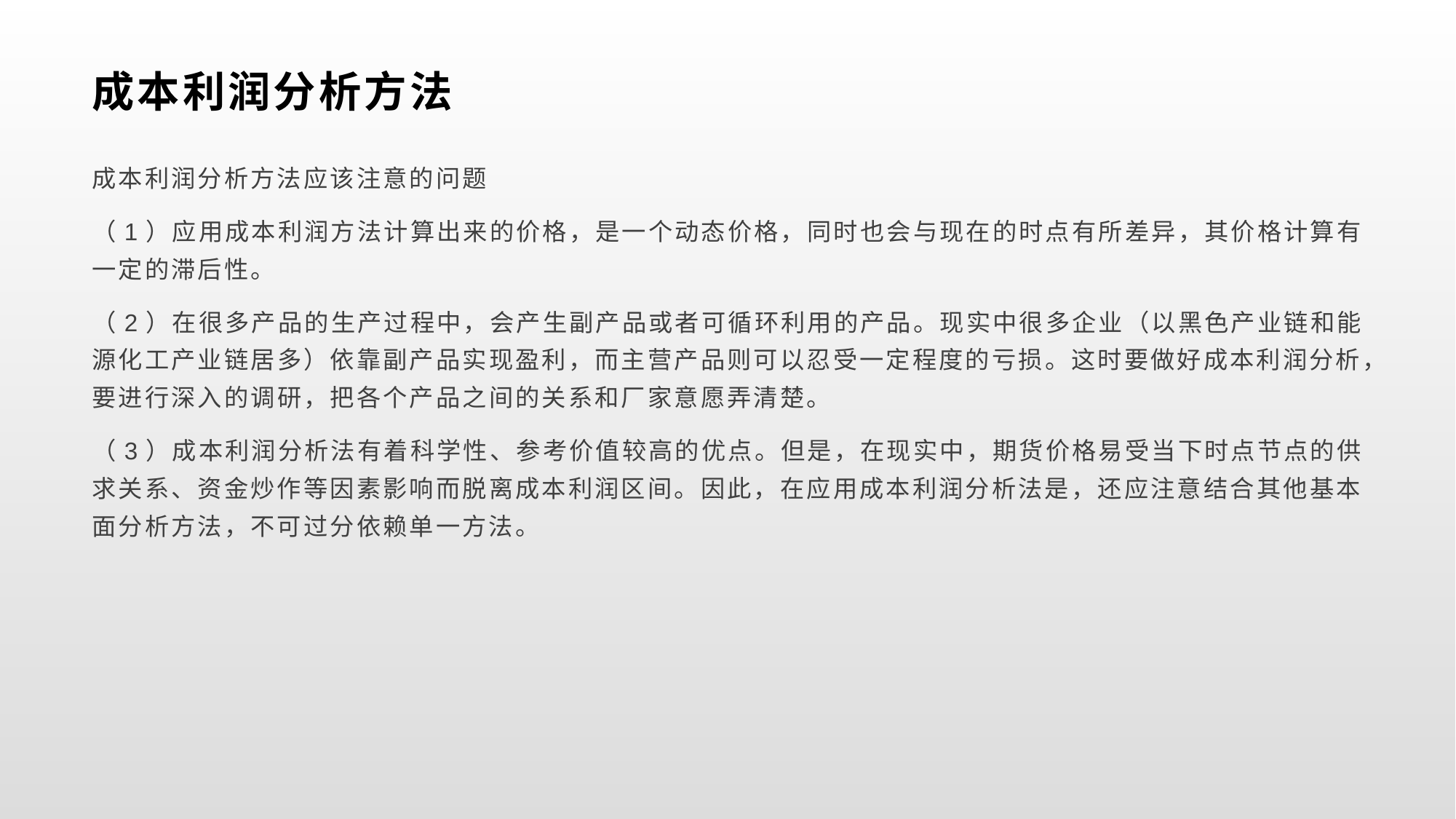

# 成本利润分析方法
成本利润分析方法应该注意的问题
（1）应用成本利润方法计算出来的价格，是一个动态价格，同时也会与现在的时点有所差异，其价格计算有一定的滞后性。
（2）在很多产品的生产过程中，会产生副产品或者可循环利用的产品。现实中很多企业（以黑色产业链和能源化工产业链居多）依靠副产品实现盈利，而主营产品则可以忍受一定程度的亏损。这时要做好成本利润分析，要进行深入的调研，把各个产品之间的关系和厂家意愿弄清楚。
（3）成本利润分析法有着科学性、参考价值较高的优点。但是，在现实中，期货价格易受当下时点节点的供求关系、资金炒作等因素影响而脱离成本利润区间。因此，在应用成本利润分析法是，还应注意结合其他基本面分析方法，不可过分依赖单一方法。